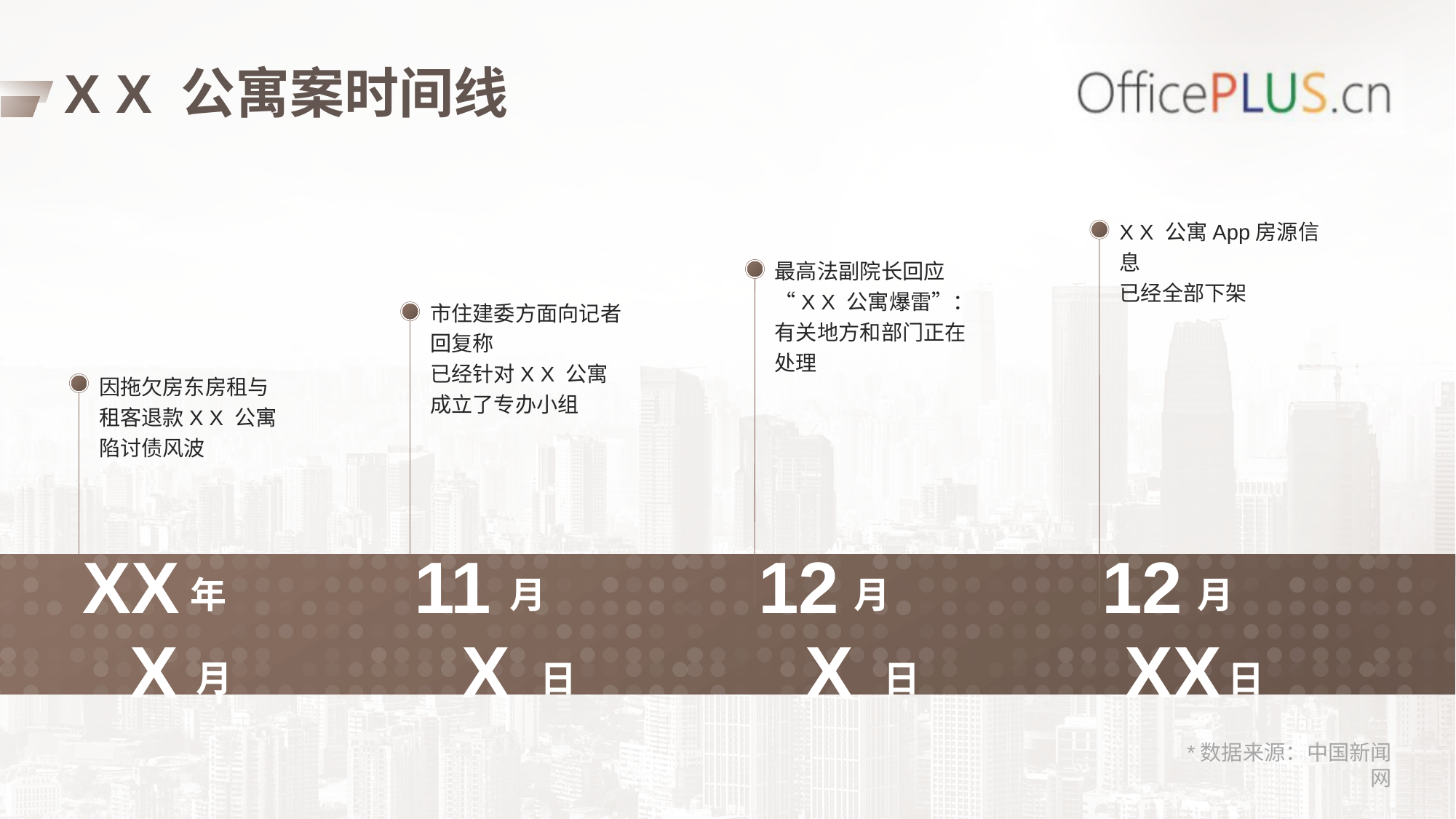

X X 公寓案时间线
X X 公寓App房源信息
已经全部下架

最高法副院长回应“X X 公寓爆雷”：有关地方和部门正在处理

市住建委方面向记者回复称
已经针对X X 公寓成立了专办小组

因拖欠房东房租与租客退款X X 公寓陷讨债风波

XX
11
12
12

年
月
月
月
X
X
X
XX
月
日
日
日
*数据来源：中国新闻网